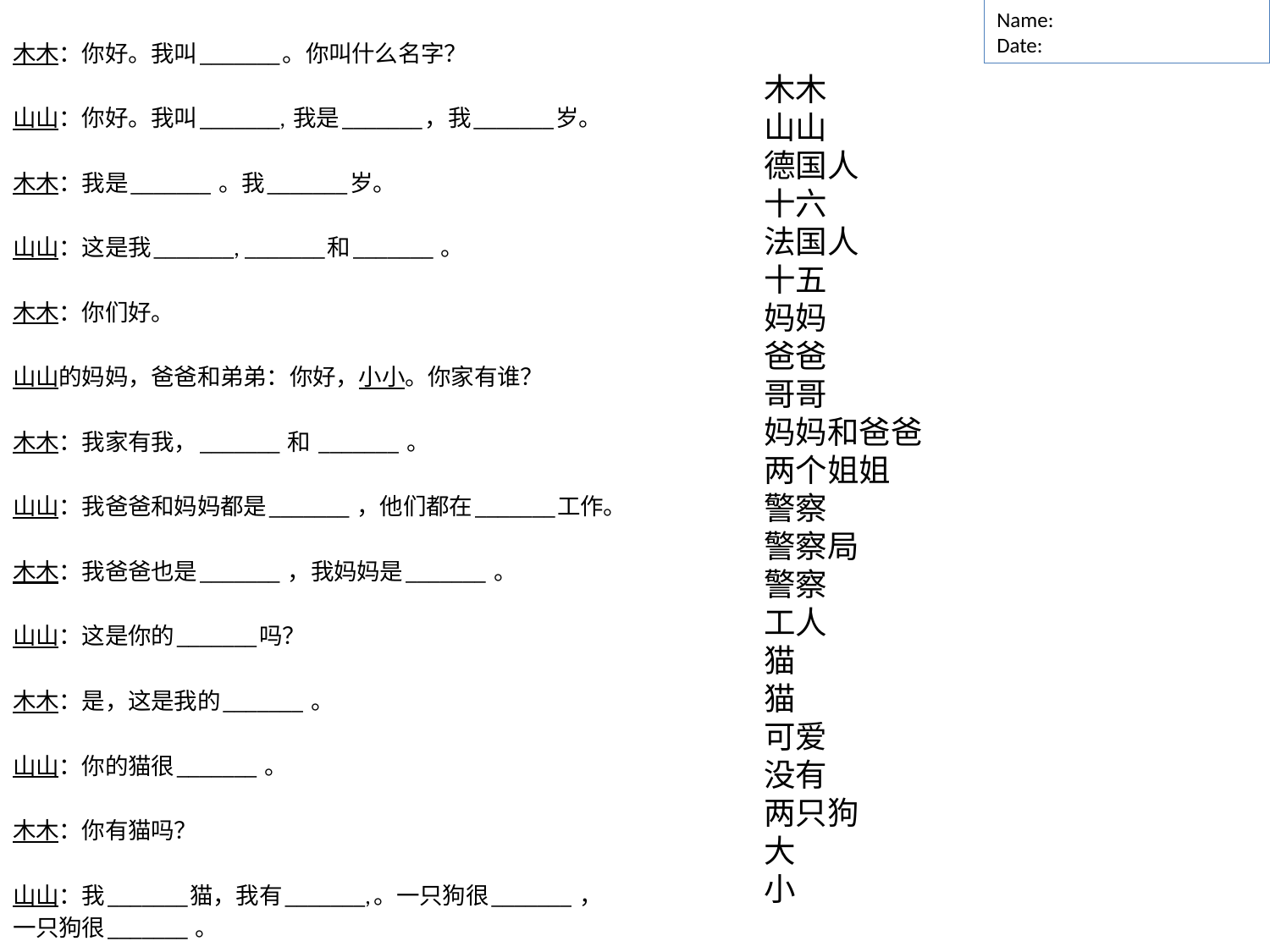

木木：你好。我叫_______。你叫什么名字？

山山：你好。我叫_______, 我是_______，我_______岁。

木木：我是_______ 。我_______岁。

山山：这是我_______, _______和_______ 。

木木：你们好。

山山的妈妈，爸爸和弟弟：你好，小小。你家有谁？

木木：我家有我，_______ 和 _______ 。

山山：我爸爸和妈妈都是_______ ，他们都在_______工作。

木木：我爸爸也是_______ ，我妈妈是_______ 。

山山：这是你的_______吗？

木木：是，这是我的_______ 。

山山：你的猫很_______ 。

木木：你有猫吗？

山山：我_______猫，我有_______,。一只狗很_______ ，
一只狗很_______ 。

Name:
Date:
木木
山山
德国人
十六
法国人
十五
妈妈
爸爸
哥哥
妈妈和爸爸
两个姐姐
警察
警察局
警察
工人
猫
猫
可爱
没有
两只狗
大
小